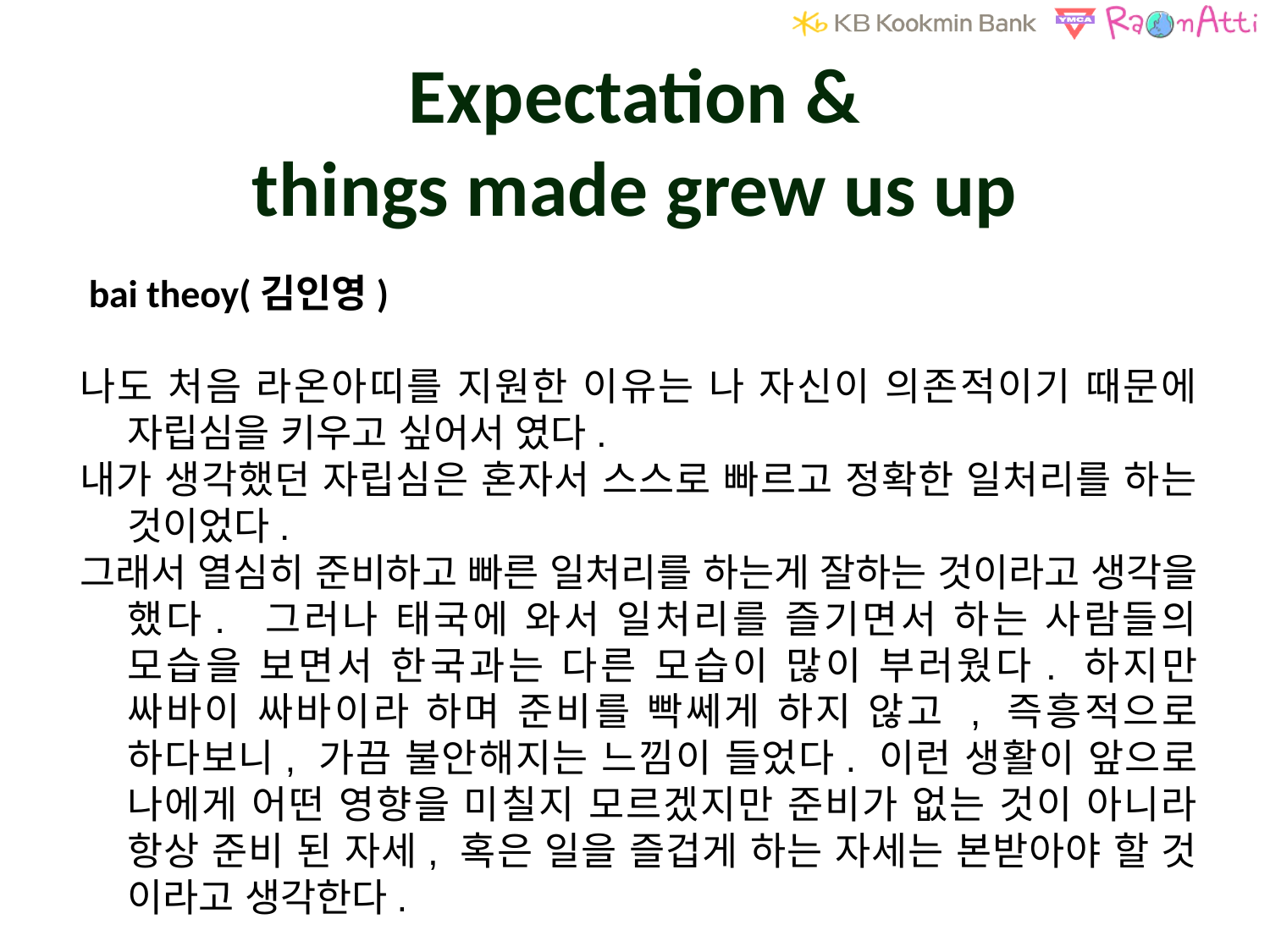

# Expectation & things made grew us up
 bai theoy(김인영)

나도 처음 라온아띠를 지원한 이유는 나 자신이 의존적이기 때문에 자립심을 키우고 싶어서 였다.
내가 생각했던 자립심은 혼자서 스스로 빠르고 정확한 일처리를 하는 것이었다.
그래서 열심히 준비하고 빠른 일처리를 하는게 잘하는 것이라고 생각을 했다.  그러나 태국에 와서 일처리를 즐기면서 하는 사람들의 모습을 보면서 한국과는 다른 모습이 많이 부러웠다. 하지만 싸바이 싸바이라 하며 준비를 빡쎄게 하지 않고 , 즉흥적으로 하다보니, 가끔 불안해지는 느낌이 들었다. 이런 생활이 앞으로 나에게 어떤 영향을 미칠지 모르겠지만 준비가 없는 것이 아니라 항상 준비 된 자세, 혹은 일을 즐겁게 하는 자세는 본받아야 할 것 이라고 생각한다.